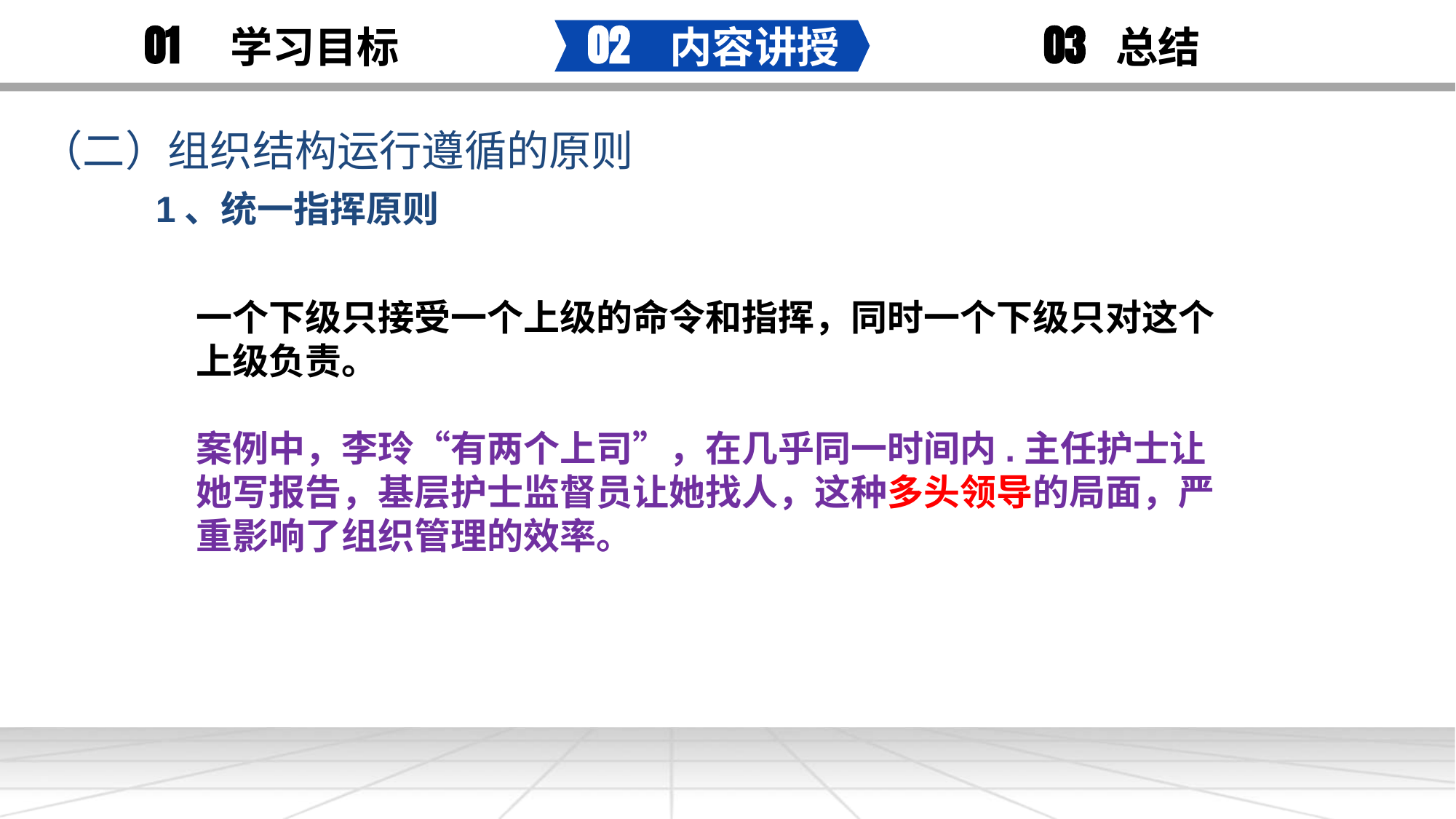

02   内容讲授
03  总结
01    学习目标

（二）组织结构运行遵循的原则
1、统一指挥原则

一个下级只接受一个上级的命令和指挥，同时一个下级只对这个上级负责。

案例中，李玲“有两个上司”，在几乎同一时间内.主任护士让她写报告，基层护士监督员让她找人，这种多头领导的局面，严重影响了组织管理的效率。